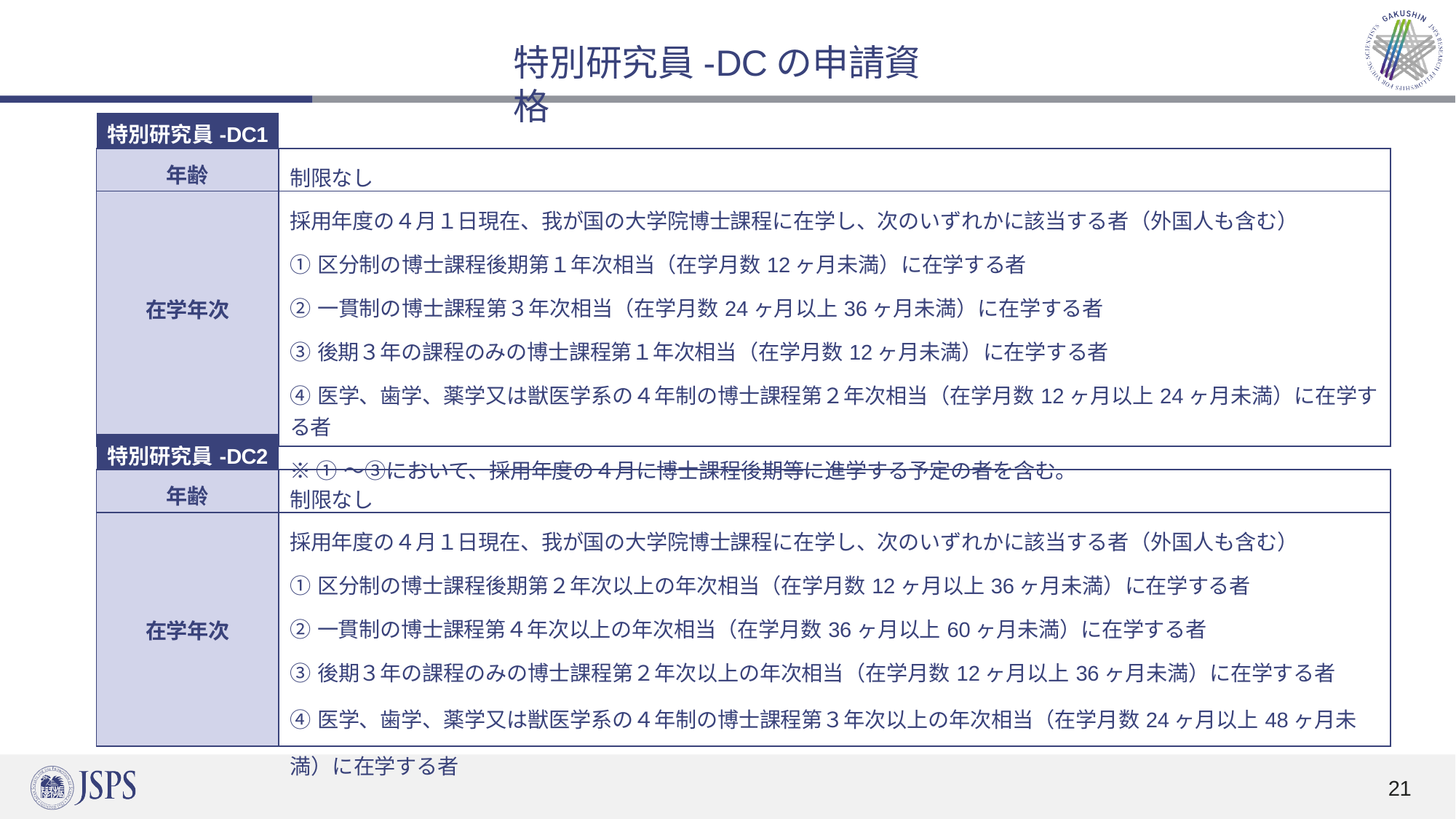

# 特別研究員-DCの申請資格
| 特別研究員-DC1 |  |
| --- | --- |
| 年齢 | 制限なし |
| 在学年次 | 採用年度の４月１日現在、我が国の大学院博士課程に在学し、次のいずれかに該当する者（外国人も含む） ①区分制の博士課程後期第１年次相当（在学月数12ヶ月未満）に在学する者 ②一貫制の博士課程第３年次相当（在学月数24ヶ月以上36ヶ月未満）に在学する者 ③後期３年の課程のみの博士課程第１年次相当（在学月数12ヶ月未満）に在学する者 ④医学、歯学、薬学又は獣医学系の４年制の博士課程第２年次相当（在学月数12ヶ月以上24ヶ月未満）に在学する者 ※ ①～③において、採用年度の４月に博士課程後期等に進学する予定の者を含む。 |
| 特別研究員-DC2 |  |
| --- | --- |
| 年齢 | 制限なし |
| 在学年次 | 採用年度の４月１日現在、我が国の大学院博士課程に在学し、次のいずれかに該当する者（外国人も含む） ①区分制の博士課程後期第２年次以上の年次相当（在学月数12ヶ月以上36ヶ月未満）に在学する者 ②一貫制の博士課程第４年次以上の年次相当（在学月数36ヶ月以上60ヶ月未満）に在学する者 ③後期３年の課程のみの博士課程第２年次以上の年次相当（在学月数12ヶ月以上36ヶ月未満）に在学する者 ④医学、歯学、薬学又は獣医学系の４年制の博士課程第３年次以上の年次相当（在学月数24ヶ月以上48ヶ月未満）に在学する者 |
21